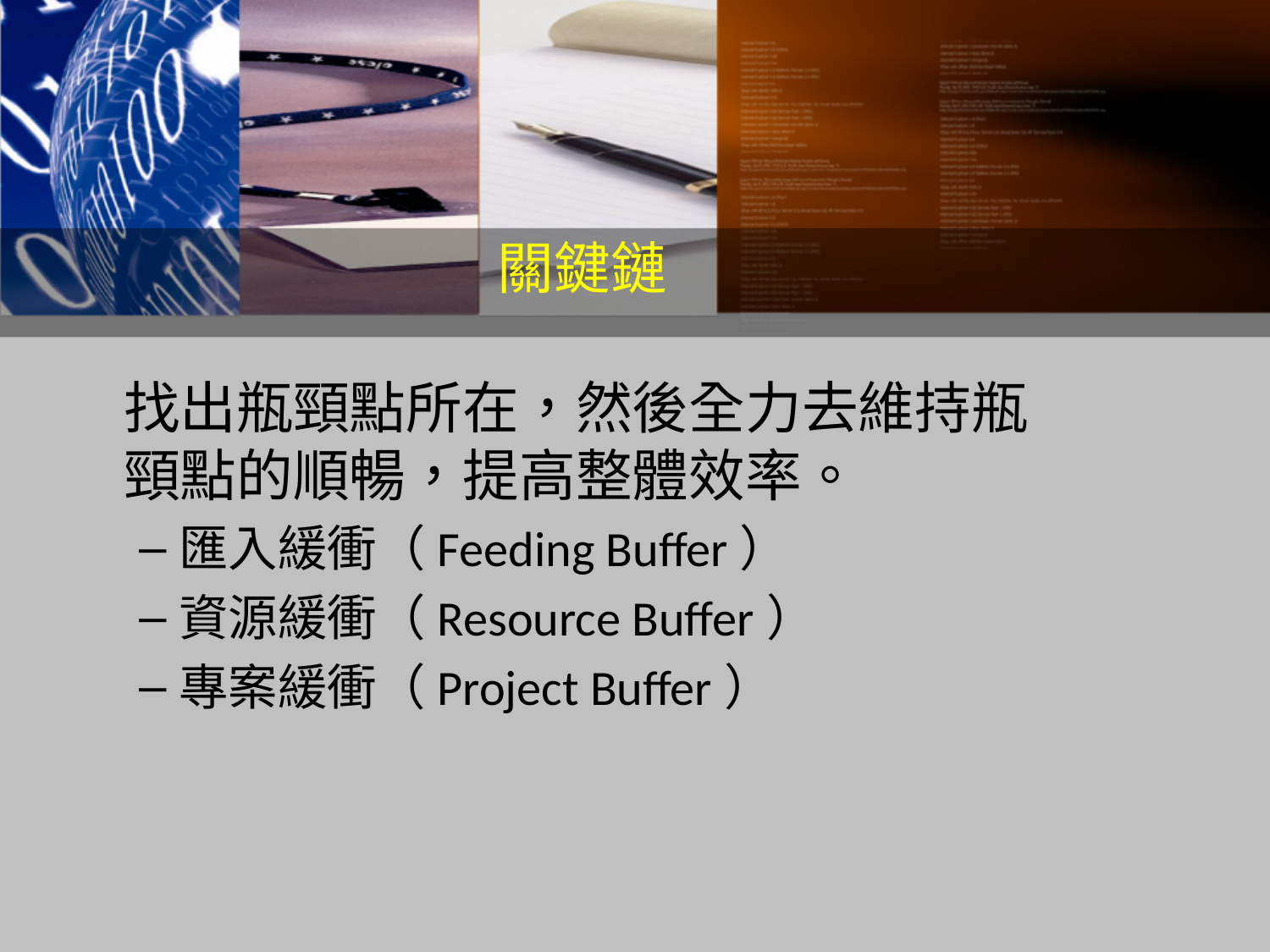

關鍵鏈
	找出瓶頸點所在，然後全力去維持瓶頸點的順暢，提高整體效率。
匯入緩衝（Feeding Buffer）
資源緩衝（Resource Buffer）
專案緩衝（Project Buffer）